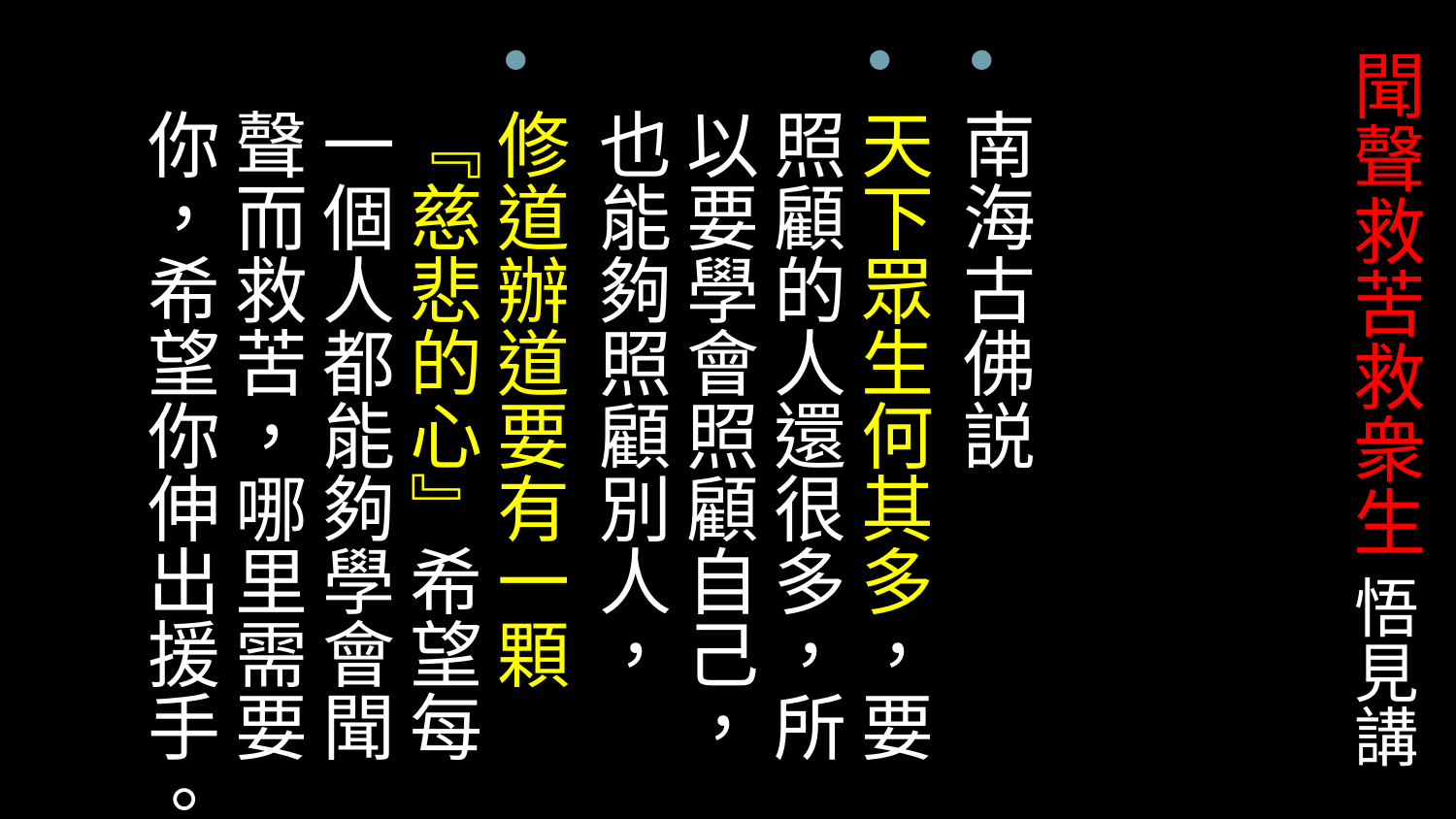

# 聞聲救苦救衆生 悟見講
南海古佛説
天下眾生何其多，要照顧的人還很多，所以要學會照顧自己，也能夠照顧別人，
修道辦道要有一顆『慈悲的心』希望每一個人都能夠學會聞聲而救苦，哪里需要你，希望你伸出援手。